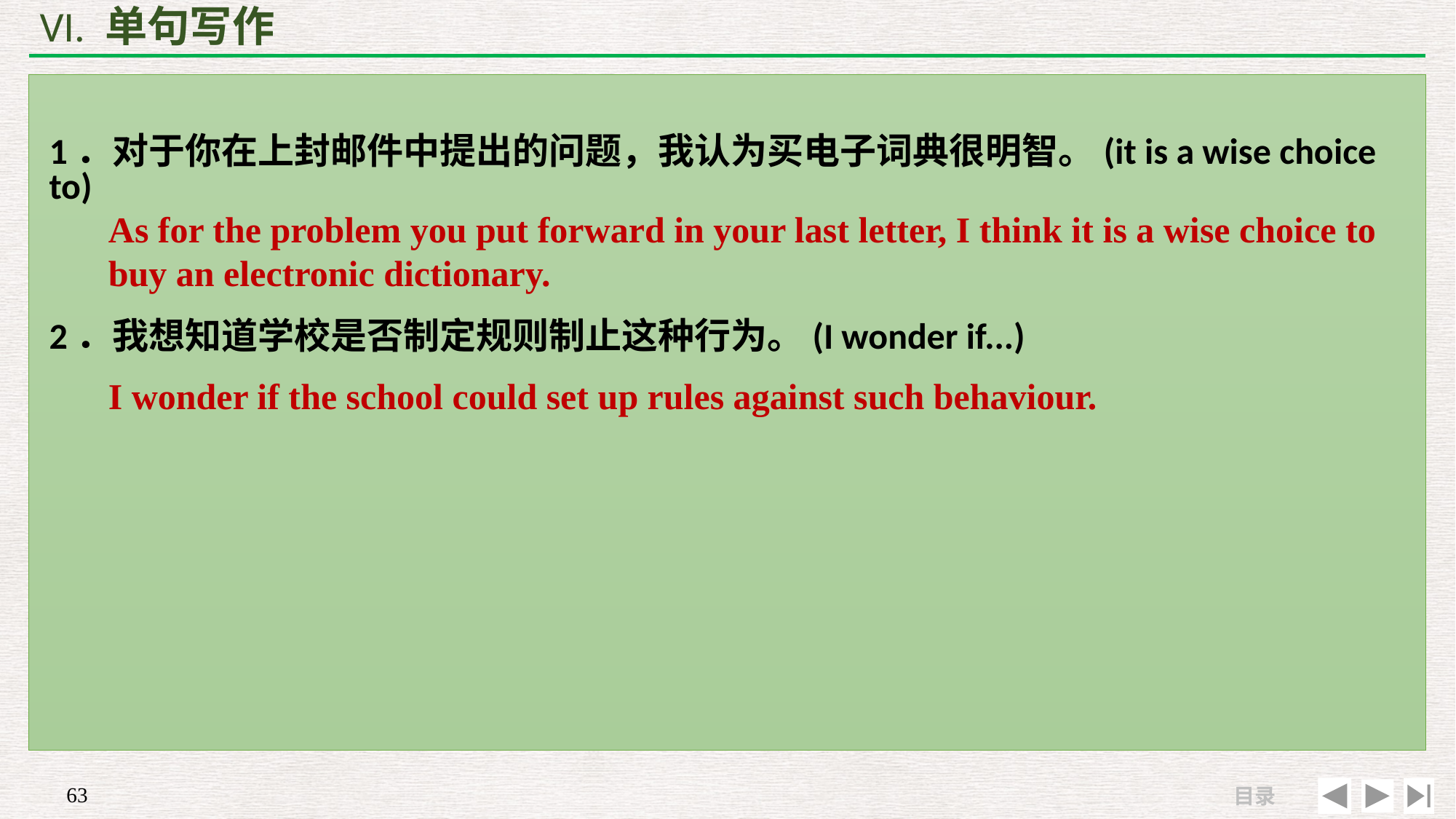

# VI. 单句写作

1．对于你在上封邮件中提出的问题，我认为买电子词典很明智。(it is a wise choice to)

2．我想知道学校是否制定规则制止这种行为。(I wonder if...)
As for the problem you put forward in your last letter, I think it is a wise choice to buy an electronic dictionary.
I wonder if the school could set up rules against such behaviour.